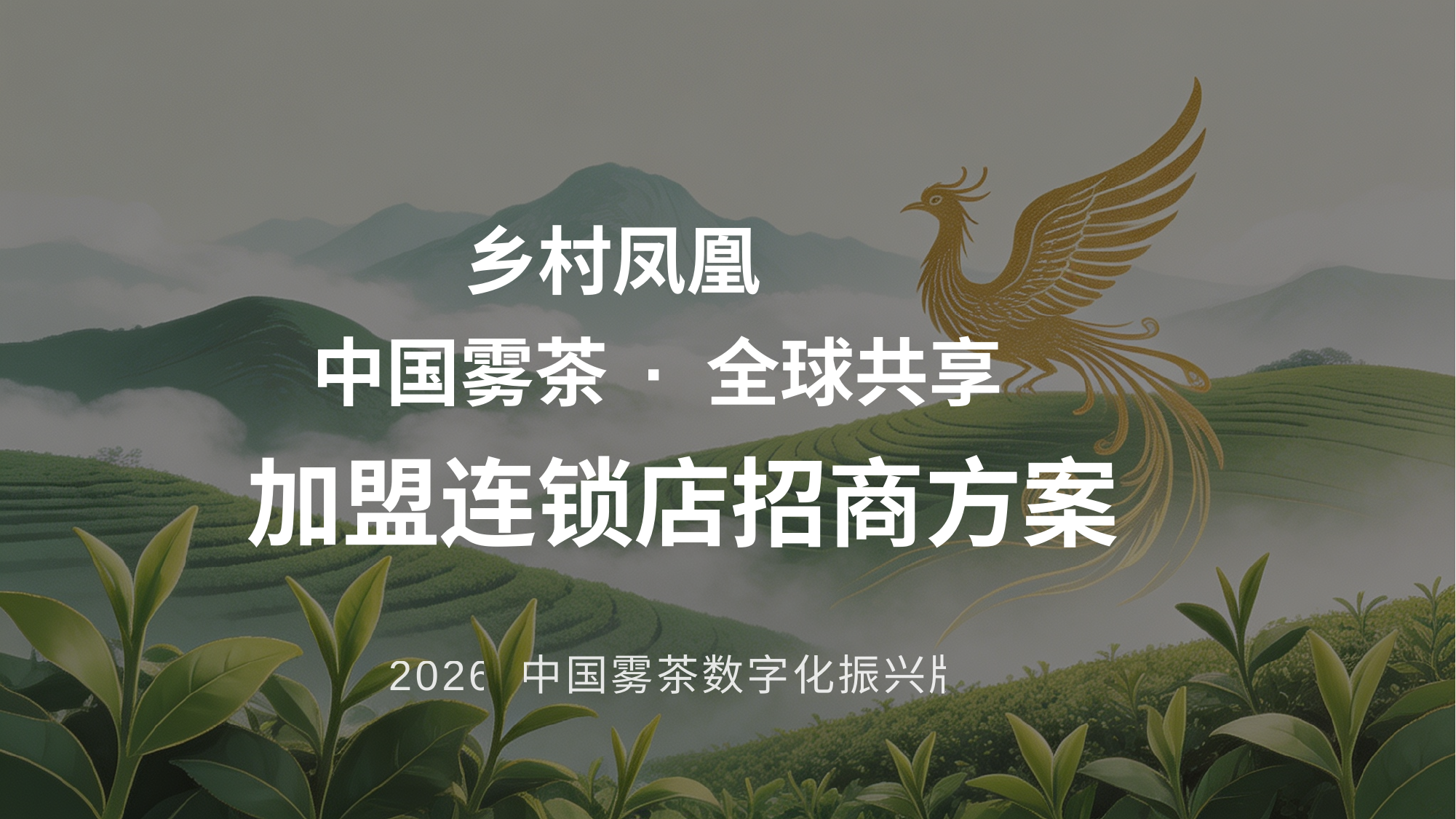

乡村凤凰
            中国雾茶 · 全球共享
      加盟连锁店招商方案
                    2026 中国雾茶数字化振兴版